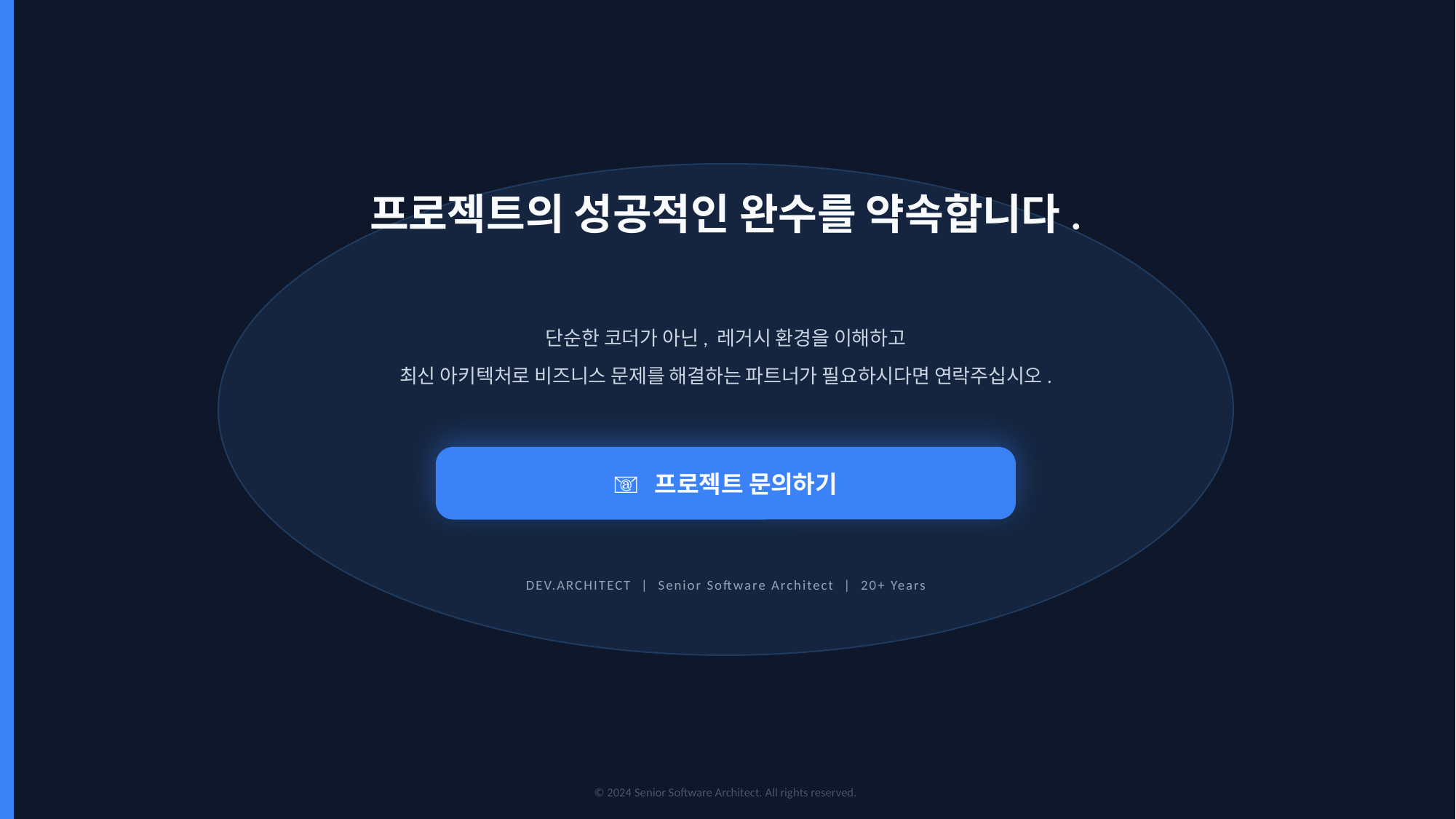

프로젝트의 성공적인 완수를 약속합니다.

단순한 코더가 아닌, 레거시 환경을 이해하고
최신 아키텍처로 비즈니스 문제를 해결하는 파트너가 필요하시다면 연락주십시오.

📧  프로젝트 문의하기
DEV.ARCHITECT  |  Senior Software Architect  |  20+ Years
© 2024 Senior Software Architect. All rights reserved.